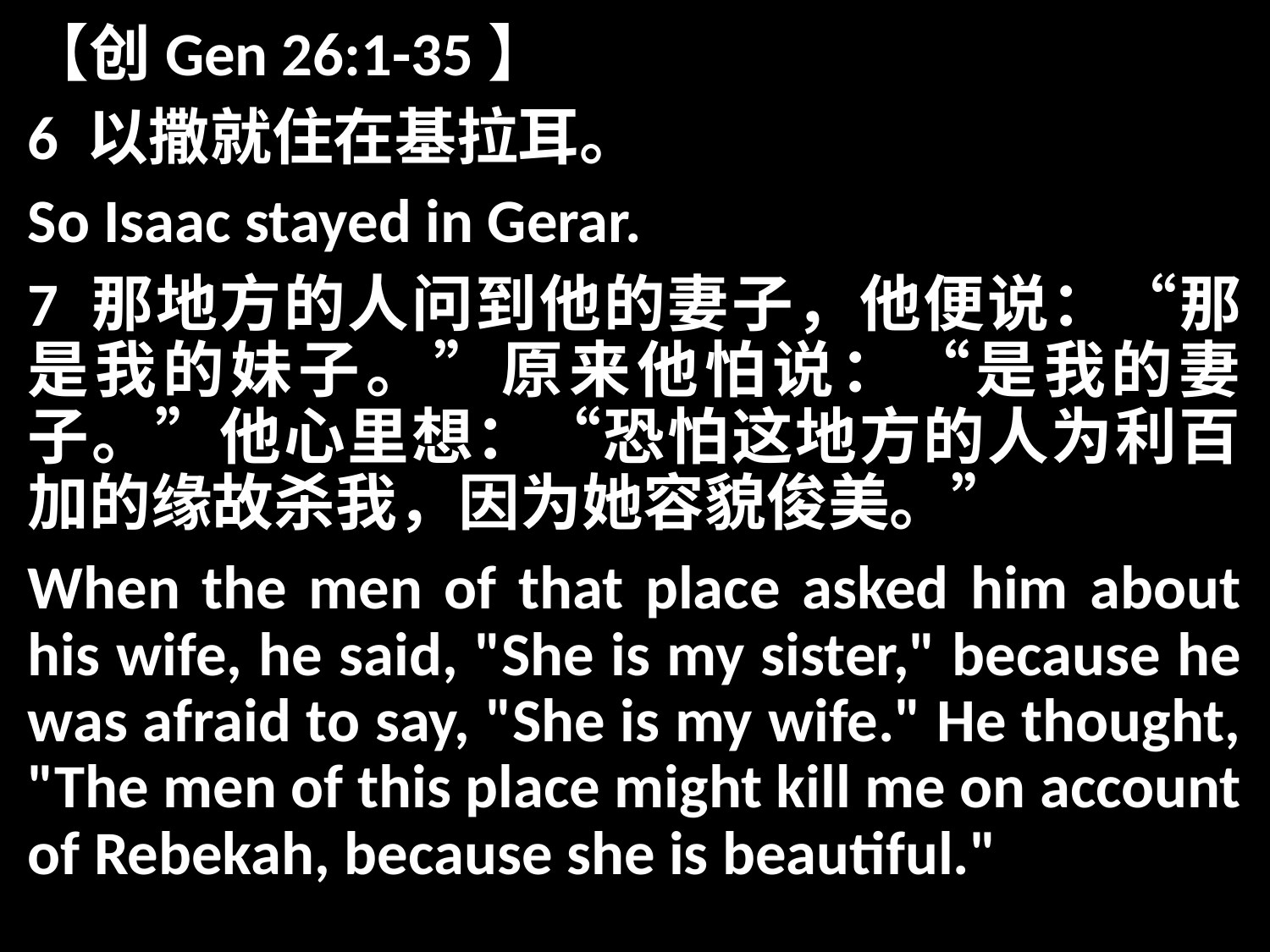

【创Gen 26:1-35】
6 以撒就住在基拉耳。
So Isaac stayed in Gerar.
7 那地方的人问到他的妻子，他便说：“那是我的妹子。”原来他怕说：“是我的妻子。”他心里想：“恐怕这地方的人为利百加的缘故杀我，因为她容貌俊美。”
When the men of that place asked him about his wife, he said, "She is my sister," because he was afraid to say, "She is my wife." He thought, "The men of this place might kill me on account of Rebekah, because she is beautiful."